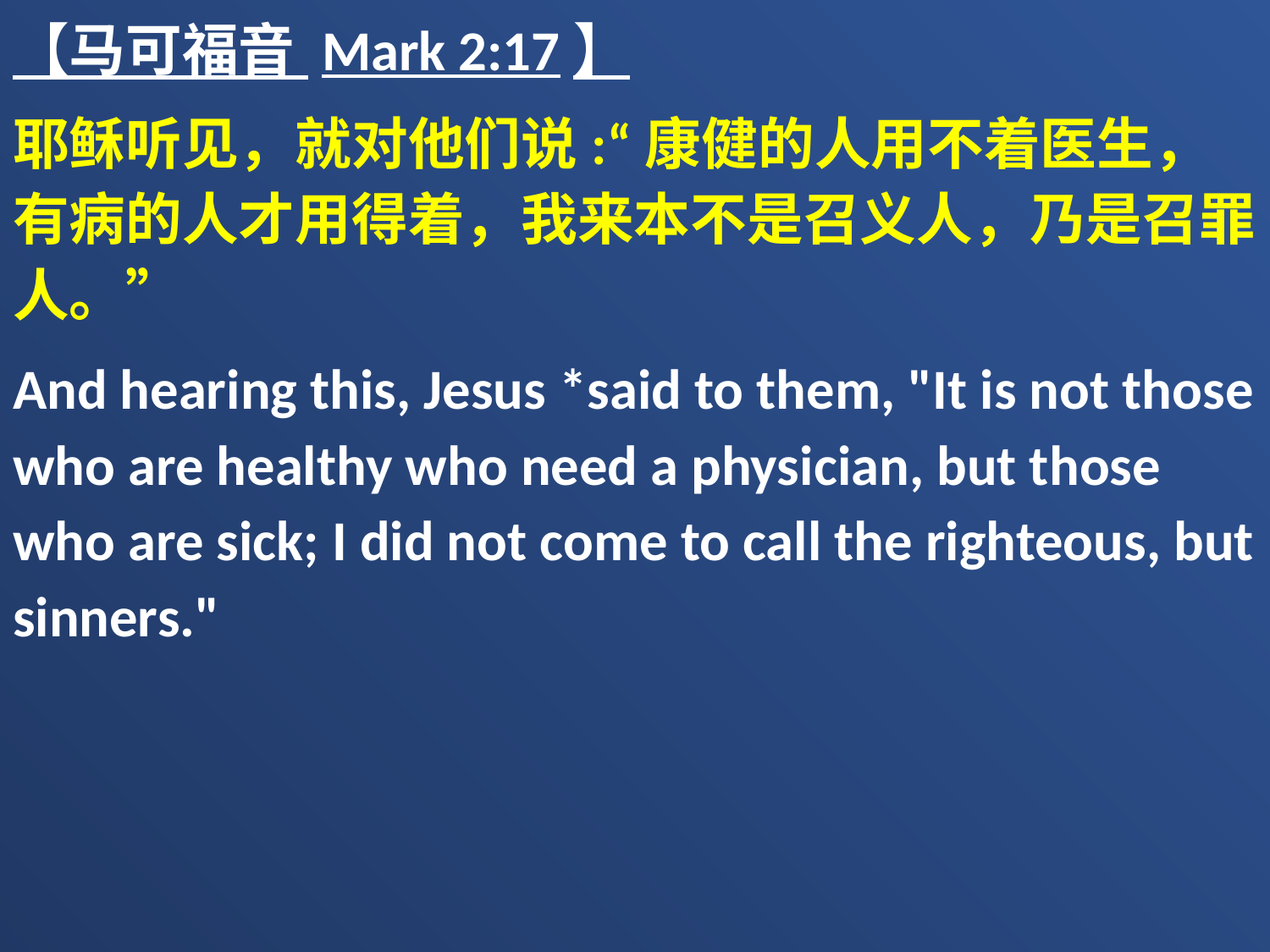

【马可福音 Mark 2:17】
耶稣听见，就对他们说:“康健的人用不着医生，有病的人才用得着，我来本不是召义人，乃是召罪人。”
And hearing this, Jesus *said to them, "It is not those who are healthy who need a physician, but those who are sick; I did not come to call the righteous, but sinners."